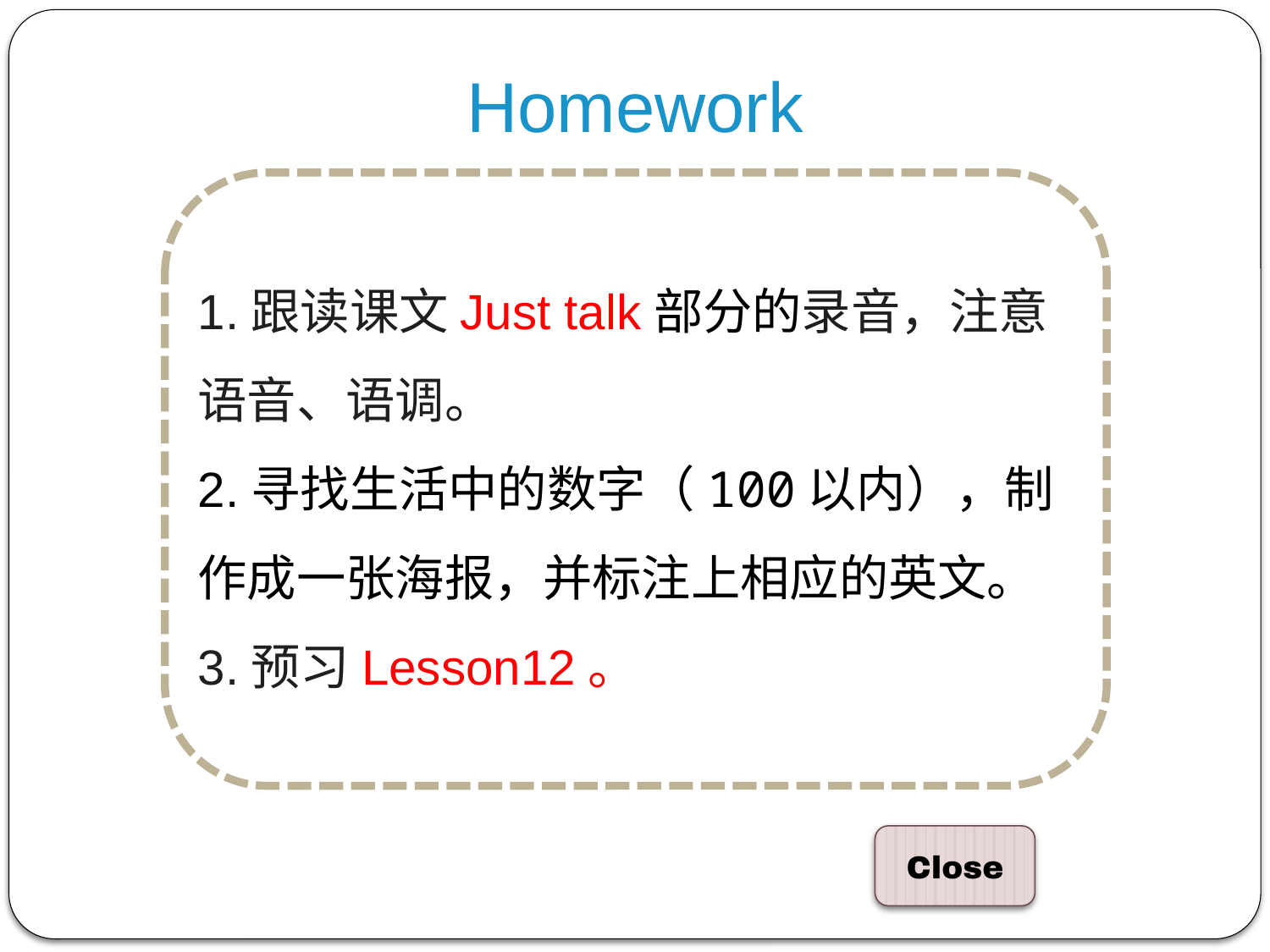

Homework

1.跟读课文Just talk部分的录音，注意语音、语调。
2.寻找生活中的数字（100以内），制作成一张海报，并标注上相应的英文。
3.预习Lesson12。
Close